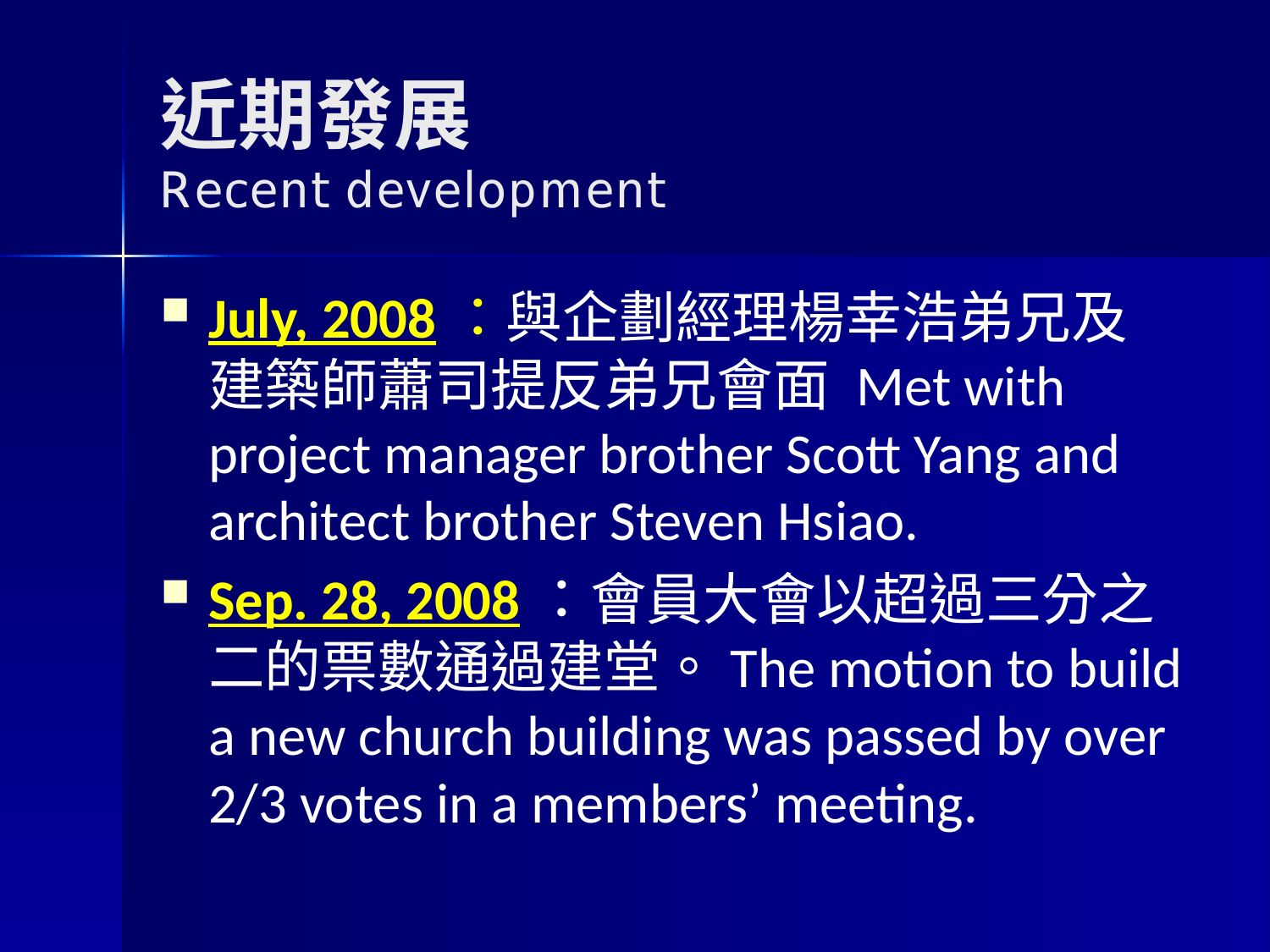

# 近期發展 Recent development
July, 2008：與企劃經理楊幸浩弟兄及建築師蕭司提反弟兄會面 Met with project manager brother Scott Yang and architect brother Steven Hsiao.
Sep. 28, 2008：會員大會以超過三分之二的票數通過建堂。The motion to build a new church building was passed by over 2/3 votes in a members’ meeting.